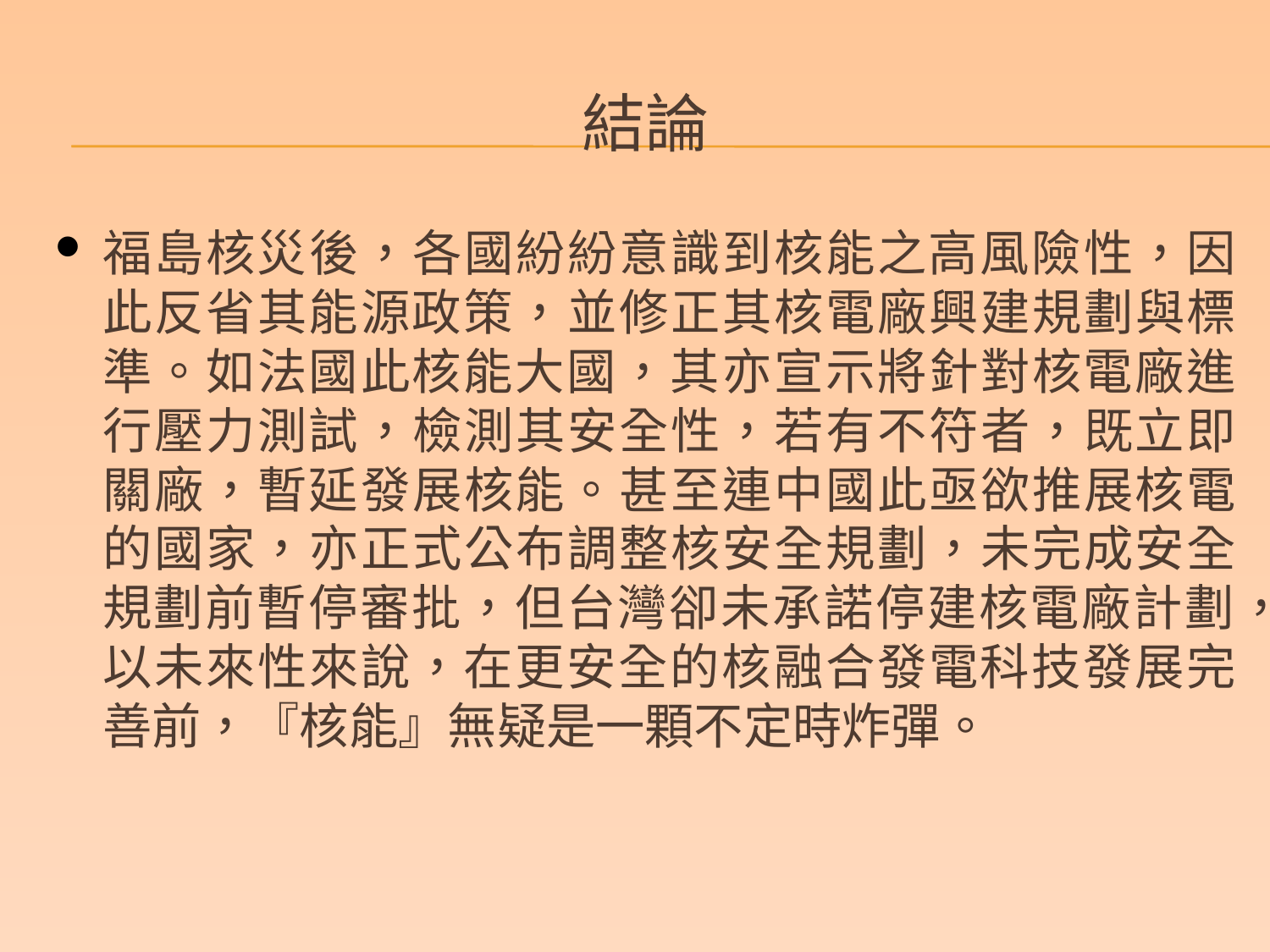

# 結論
福島核災後，各國紛紛意識到核能之高風險性，因此反省其能源政策，並修正其核電廠興建規劃與標準。如法國此核能大國，其亦宣示將針對核電廠進行壓力測試，檢測其安全性，若有不符者，既立即關廠，暫延發展核能。甚至連中國此亟欲推展核電的國家，亦正式公布調整核安全規劃，未完成安全規劃前暫停審批，但台灣卻未承諾停建核電廠計劃，以未來性來說，在更安全的核融合發電科技發展完善前，『核能』無疑是一顆不定時炸彈。